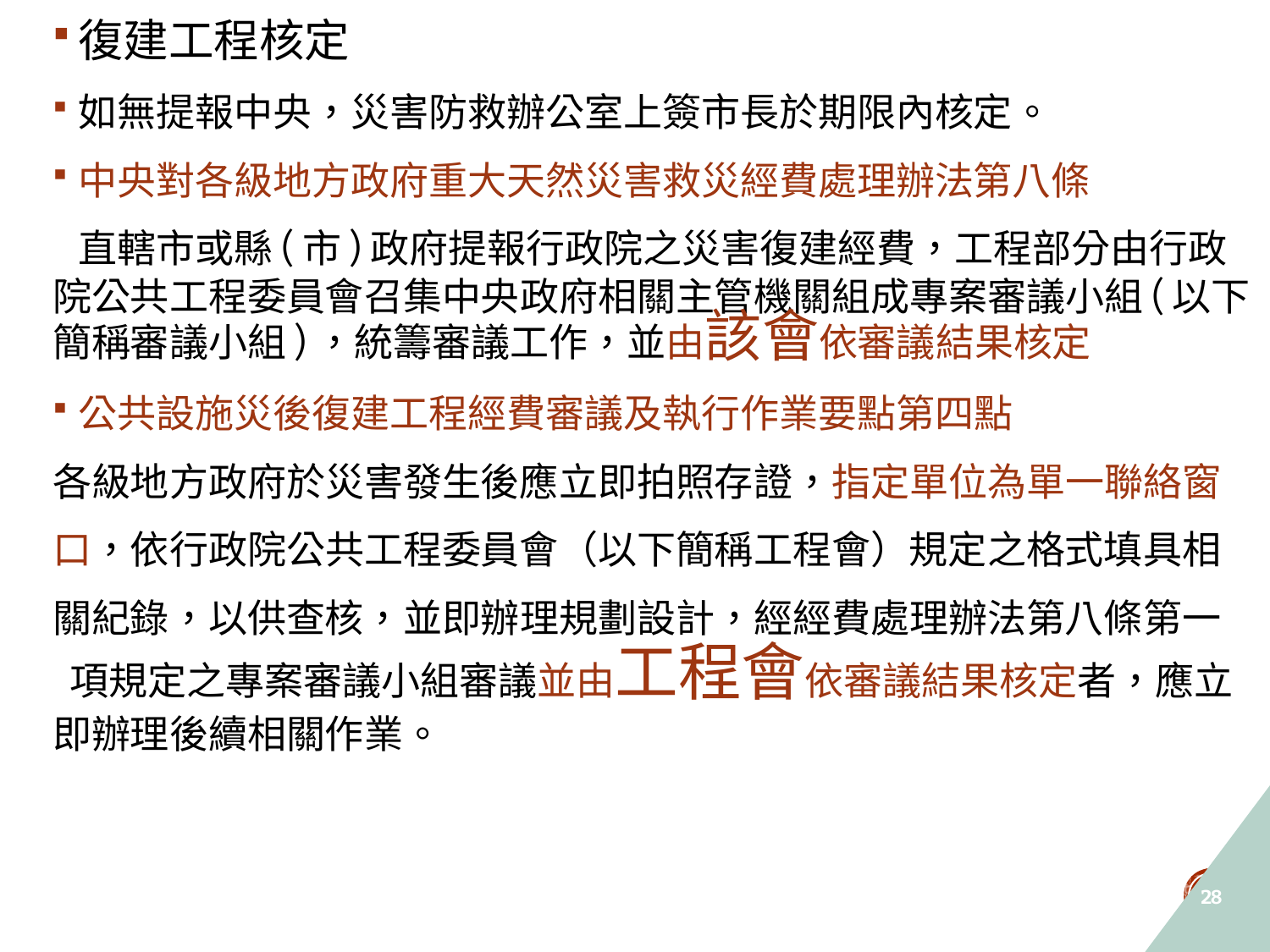

復建工程核定
如無提報中央，災害防救辦公室上簽市長於期限內核定。
中央對各級地方政府重大天然災害救災經費處理辦法第八條
  直轄市或縣(市)政府提報行政院之災害復建經費，工程部分由行政院公共工程委員會召集中央政府相關主管機關組成專案審議小組(以下簡稱審議小組)，統籌審議工作，並由該會依審議結果核定
公共設施災後復建工程經費審議及執行作業要點第四點
各級地方政府於災害發生後應立即拍照存證，指定單位為單一聯絡窗
口，依行政院公共工程委員會（以下簡稱工程會）規定之格式填具相
關紀錄，以供查核，並即辦理規劃設計，經經費處理辦法第八條第一
 項規定之專案審議小組審議並由工程會依審議結果核定者，應立即辦理後續相關作業。

28